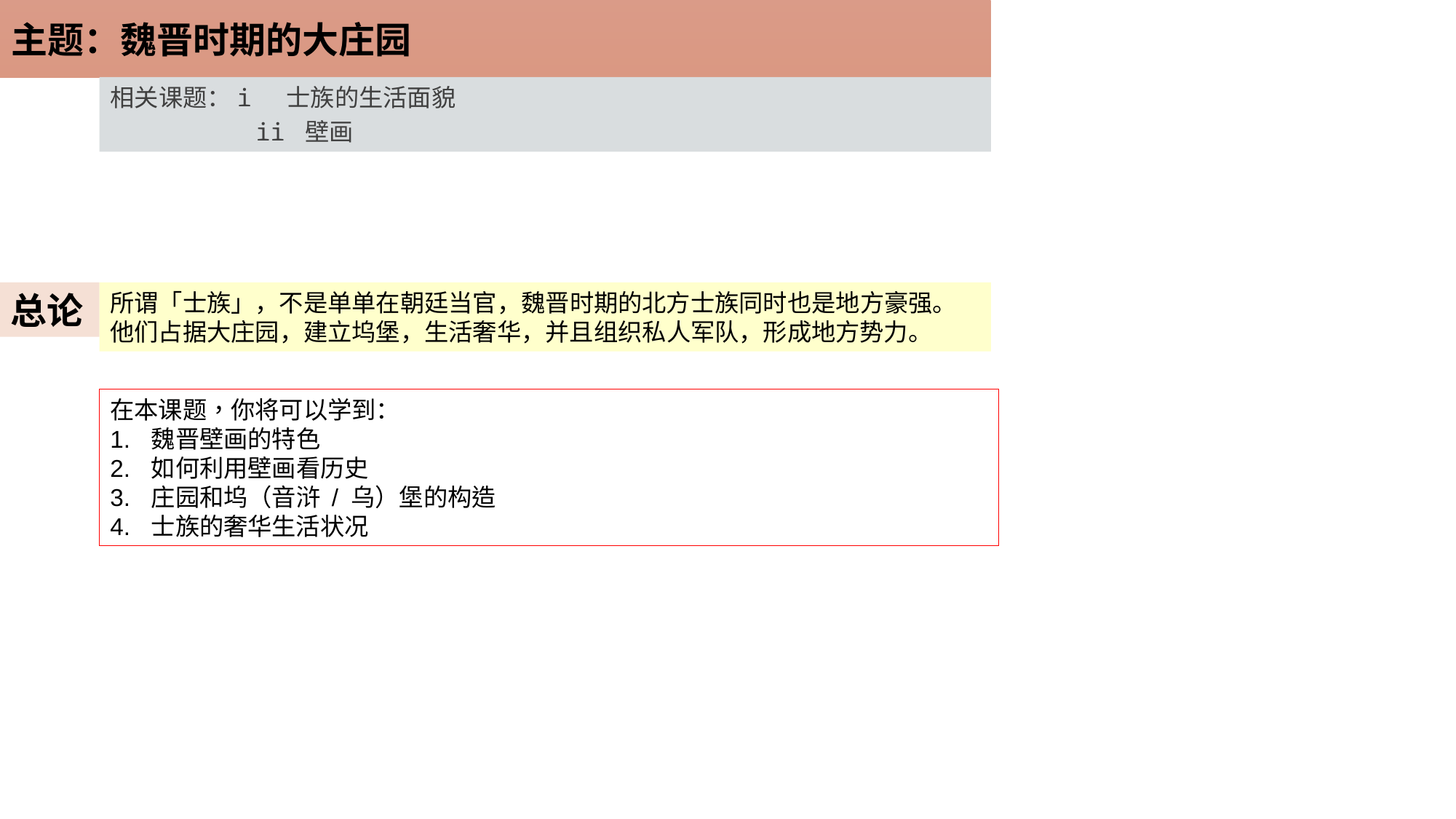

主题：魏晋时期的大庄园
相关课题：i  士族的生活面貌
          ii 壁画
总论
所谓「士族」，不是单单在朝廷当官，魏晋时期的北方士族同时也是地方豪强。他们占据大庄园，建立坞堡，生活奢华，并且组织私人军队，形成地方势力。
在本课题，你将可以学到：
魏晋壁画的特色
如何利用壁画看历史
庄园和坞（音浒 / 乌）堡的构造
士族的奢华生活状况